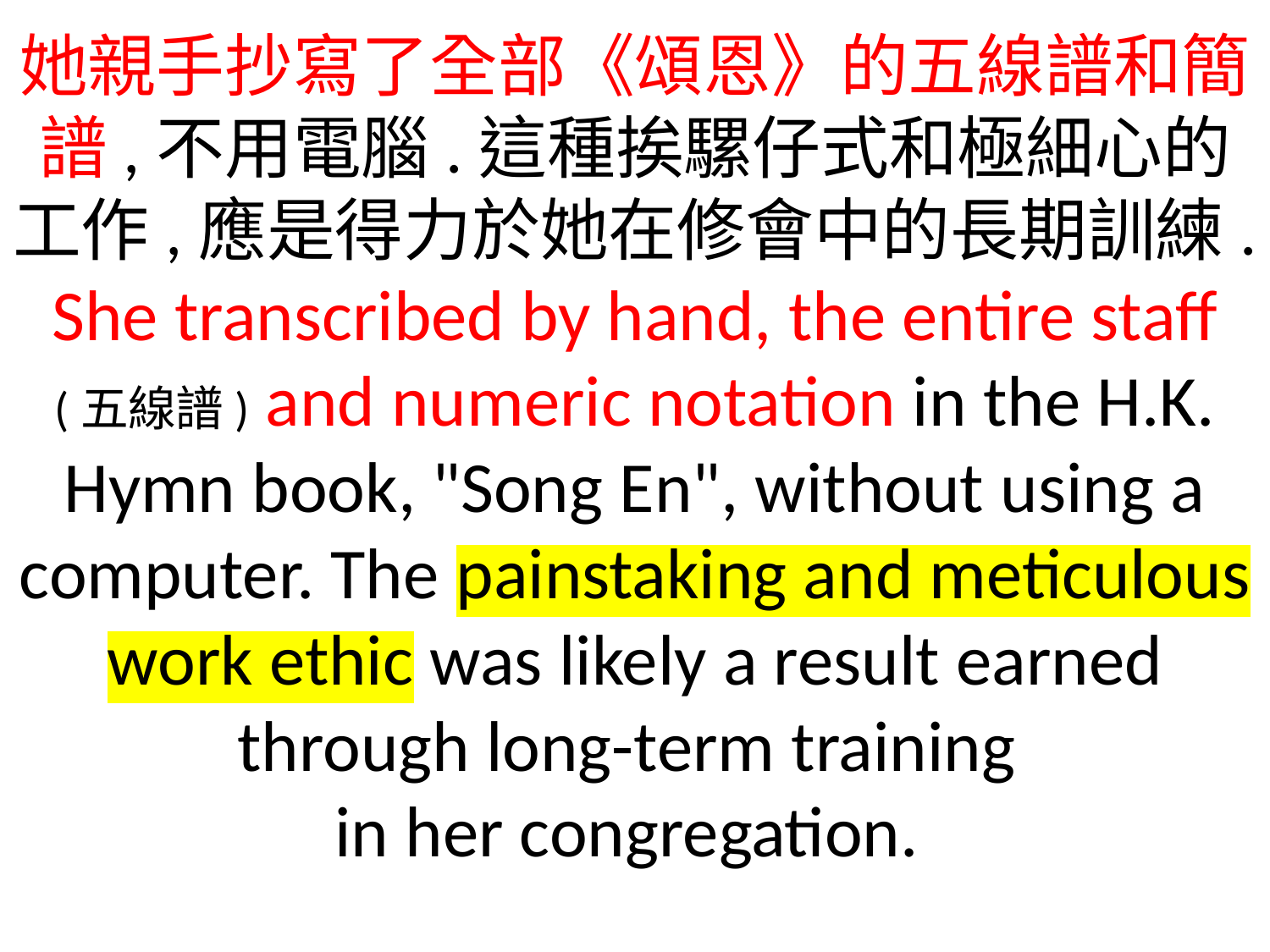

她親手抄寫了全部《頌恩》的五線譜和簡譜,不用電腦.這種挨騾仔式和極細心的工作,應是得力於她在修會中的長期訓練.
She transcribed by hand, the entire staff (五線譜) and numeric notation in the H.K. Hymn book, "Song En", without using a computer. The painstaking and meticulous work ethic was likely a result earned through long-term training
in her congregation.